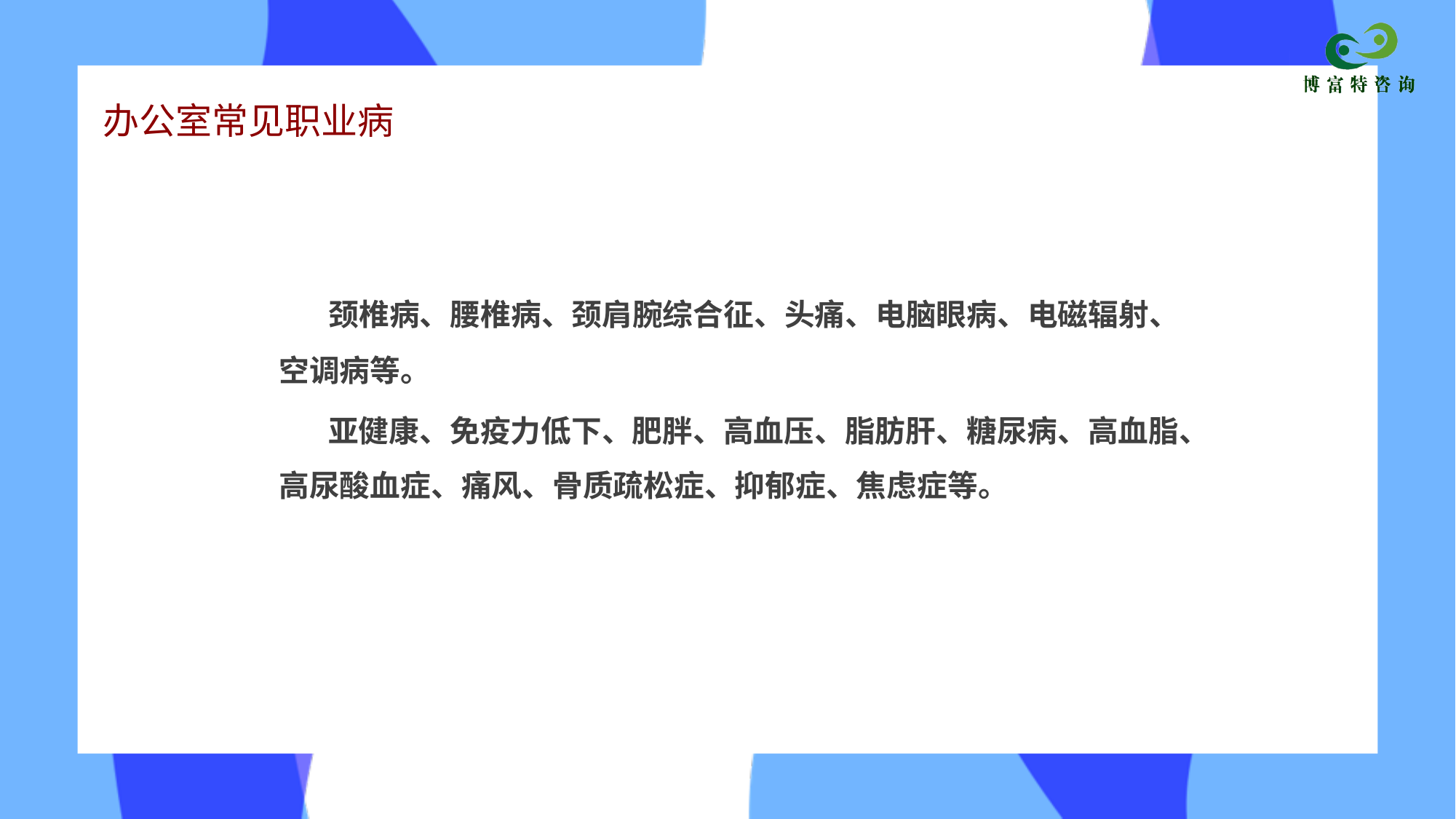

办公室常见职业病

          颈椎病、腰椎病、颈肩腕综合征、头痛、电脑眼病、电磁辐射、空调病等。
            亚健康、免疫力低下、肥胖、高血压、脂肪肝、糖尿病、高血脂、高尿酸血症、痛风、骨质疏松症、抑郁症、焦虑症等。